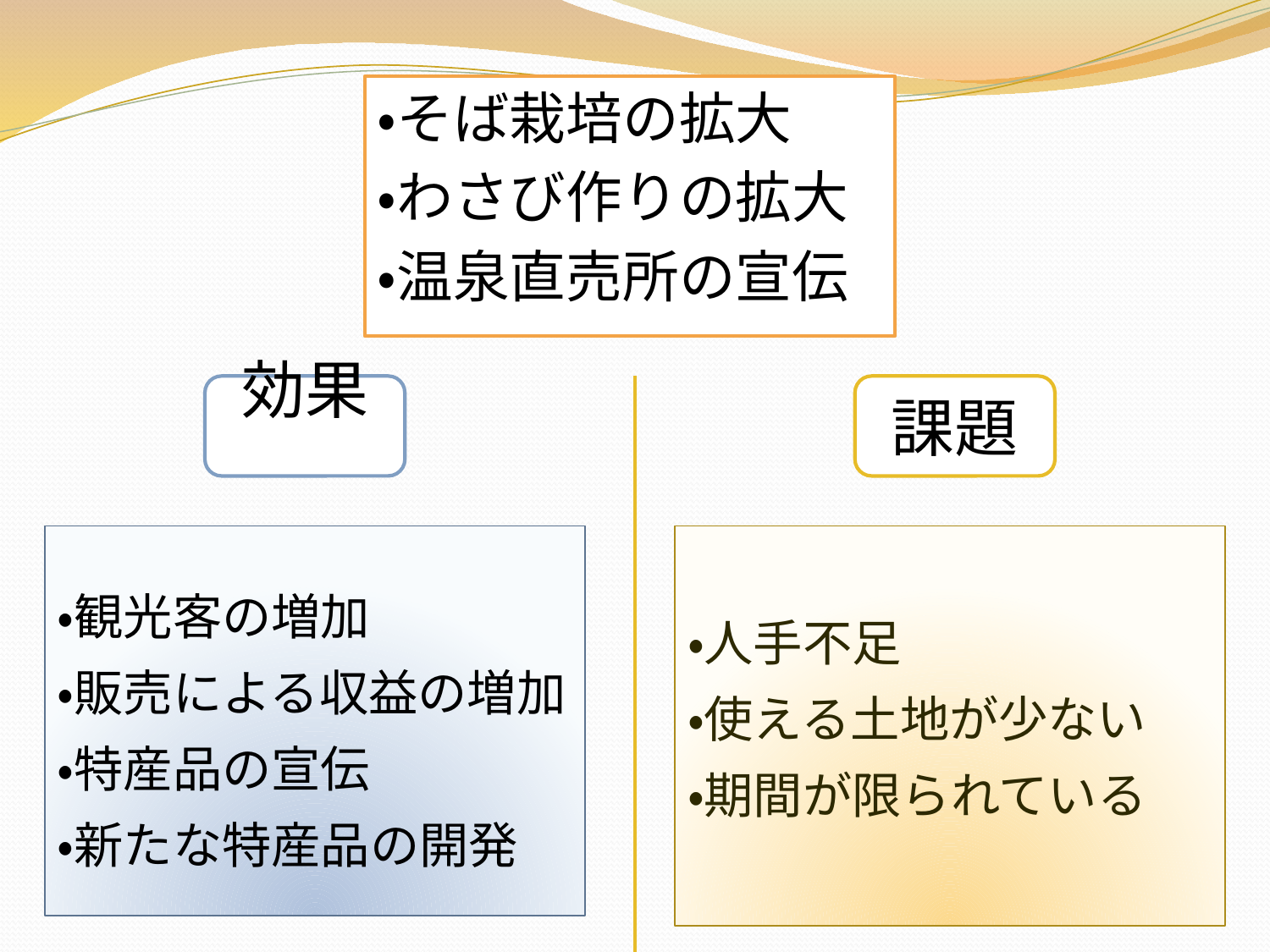

・そば栽培の拡大
・わさび作りの拡大
・温泉直売所の宣伝
効果
課題

・観光客の増加

・販売による収益の増加

・特産品の宣伝

・新たな特産品の開発

・人手不足

・使える土地が少ない

・期間が限られている